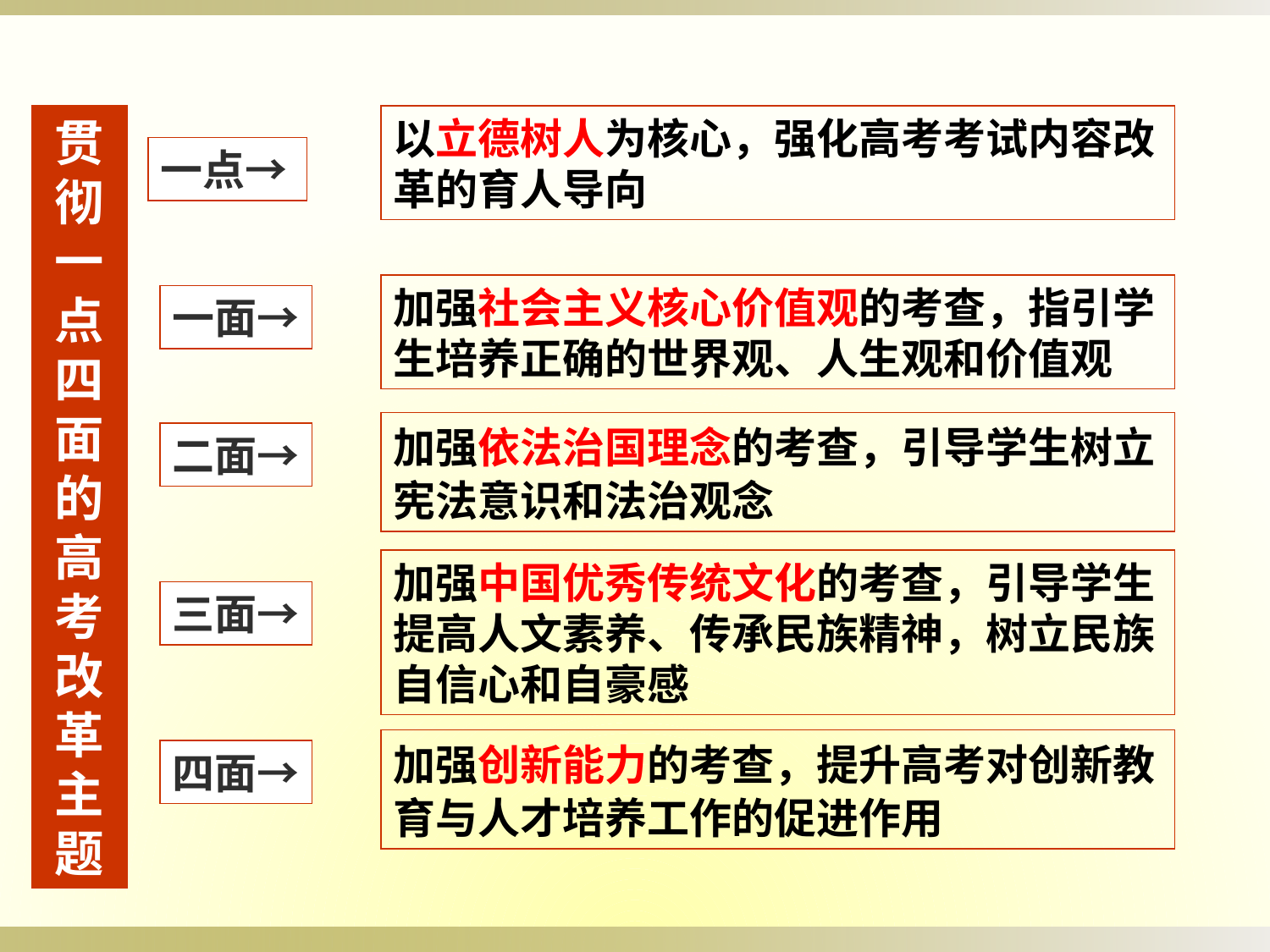

贯彻一点四面的高考改革主题
以立德树人为核心，强化高考考试内容改革的育人导向
一点→
加强社会主义核心价值观的考查，指引学生培养正确的世界观、人生观和价值观
一面→
加强依法治国理念的考查，引导学生树立宪法意识和法治观念
二面→
加强中国优秀传统文化的考查，引导学生提高人文素养、传承民族精神，树立民族自信心和自豪感
三面→
加强创新能力的考查，提升高考对创新教育与人才培养工作的促进作用
四面→